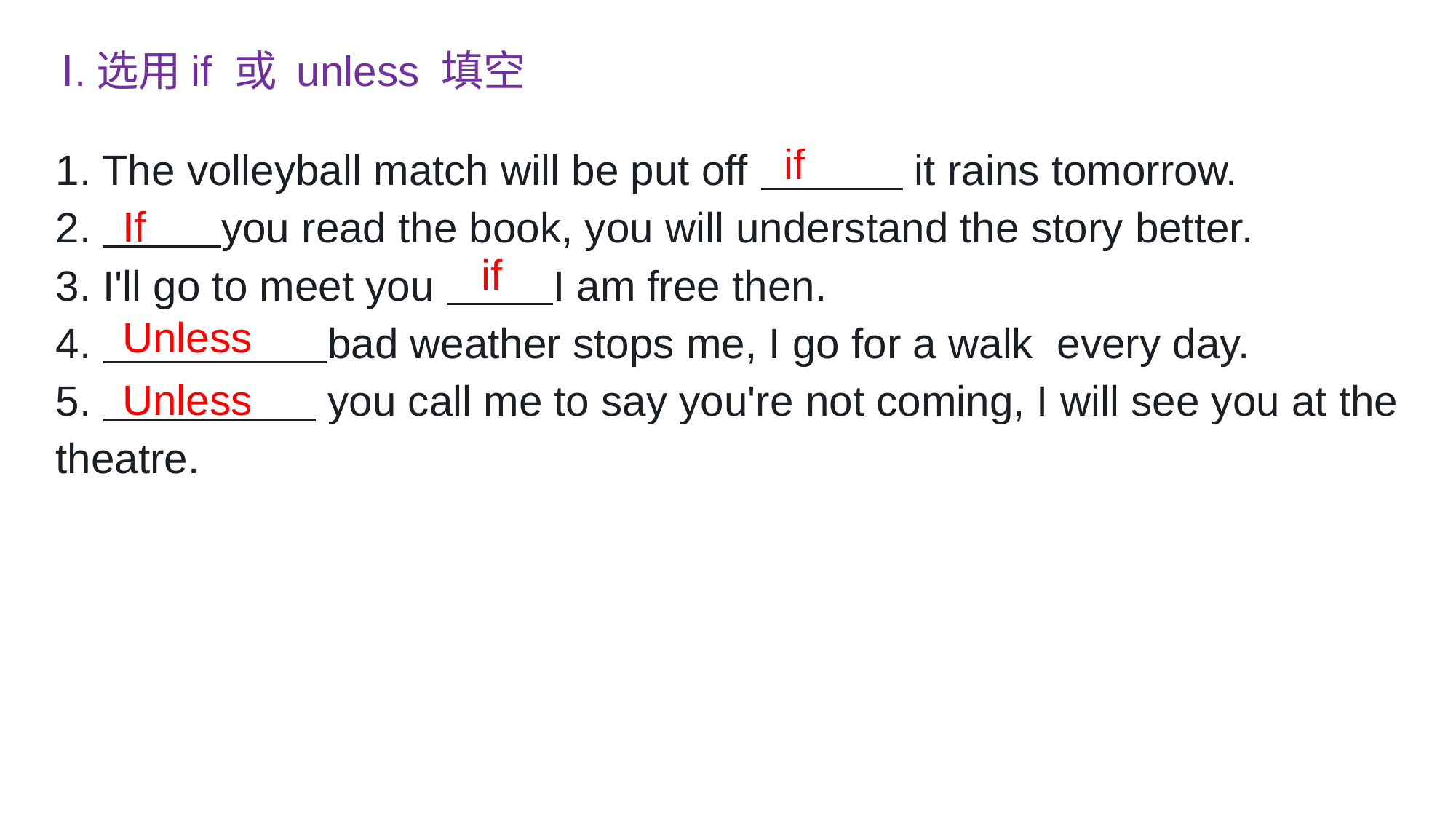

Ⅰ.选用if 或 unless 填空
if
1. The volleyball match will be put off              it rains tomorrow.
2.           you read the book, you will understand the story better.
3. I'll go to meet you          I am free then.
4.                    bad weather stops me, I go for a walk  every day.
5.                    you call me to say you're not coming, I will see you at the theatre.
If
if
Unless
Unless